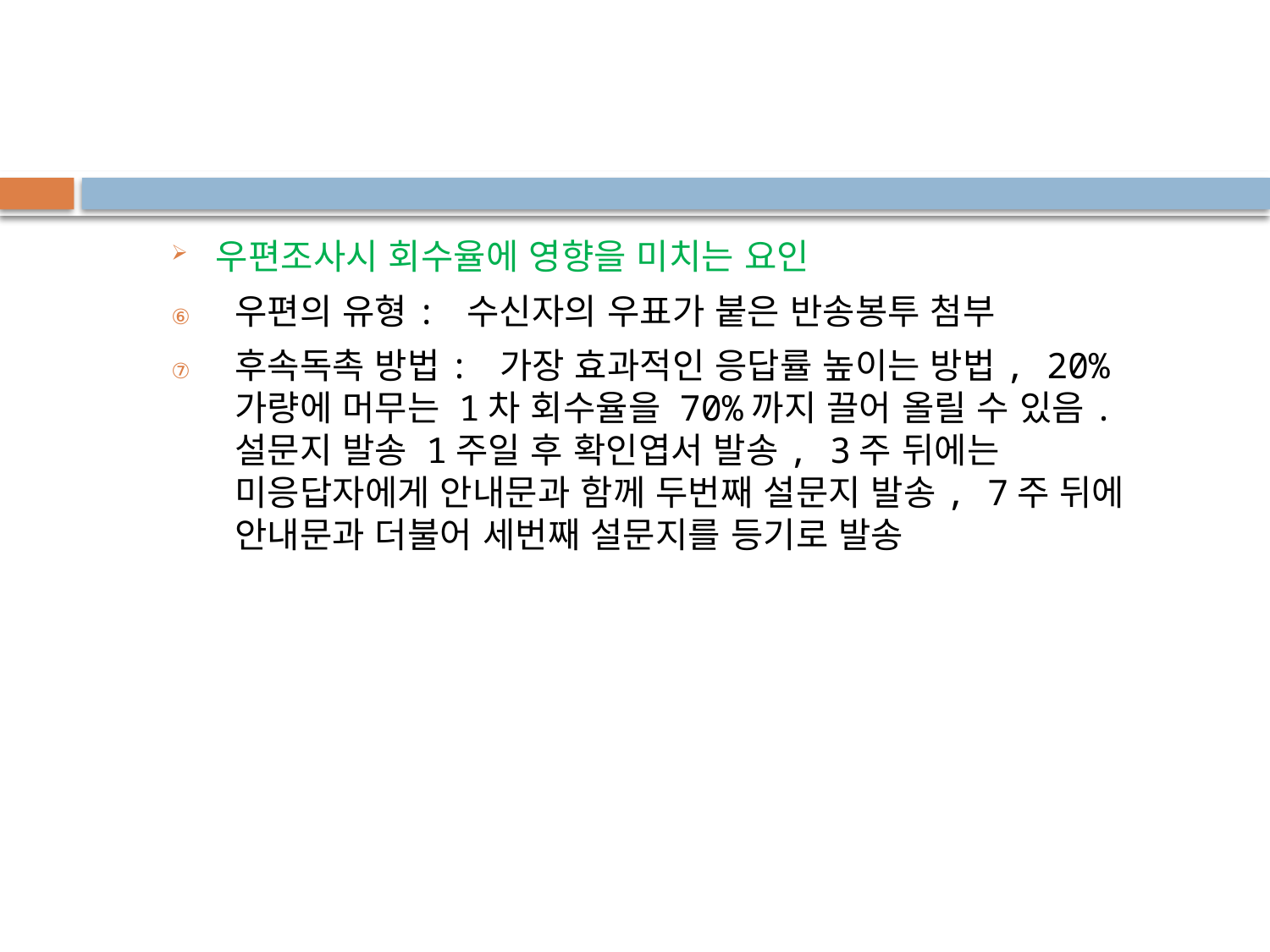

우편조사시 회수율에 영향을 미치는 요인
우편의 유형: 수신자의 우표가 붙은 반송봉투 첨부
후속독촉 방법: 가장 효과적인 응답률 높이는 방법, 20% 가량에 머무는 1차 회수율을 70%까지 끌어 올릴 수 있음. 설문지 발송 1주일 후 확인엽서 발송, 3주 뒤에는 미응답자에게 안내문과 함께 두번째 설문지 발송, 7주 뒤에 안내문과 더불어 세번째 설문지를 등기로 발송